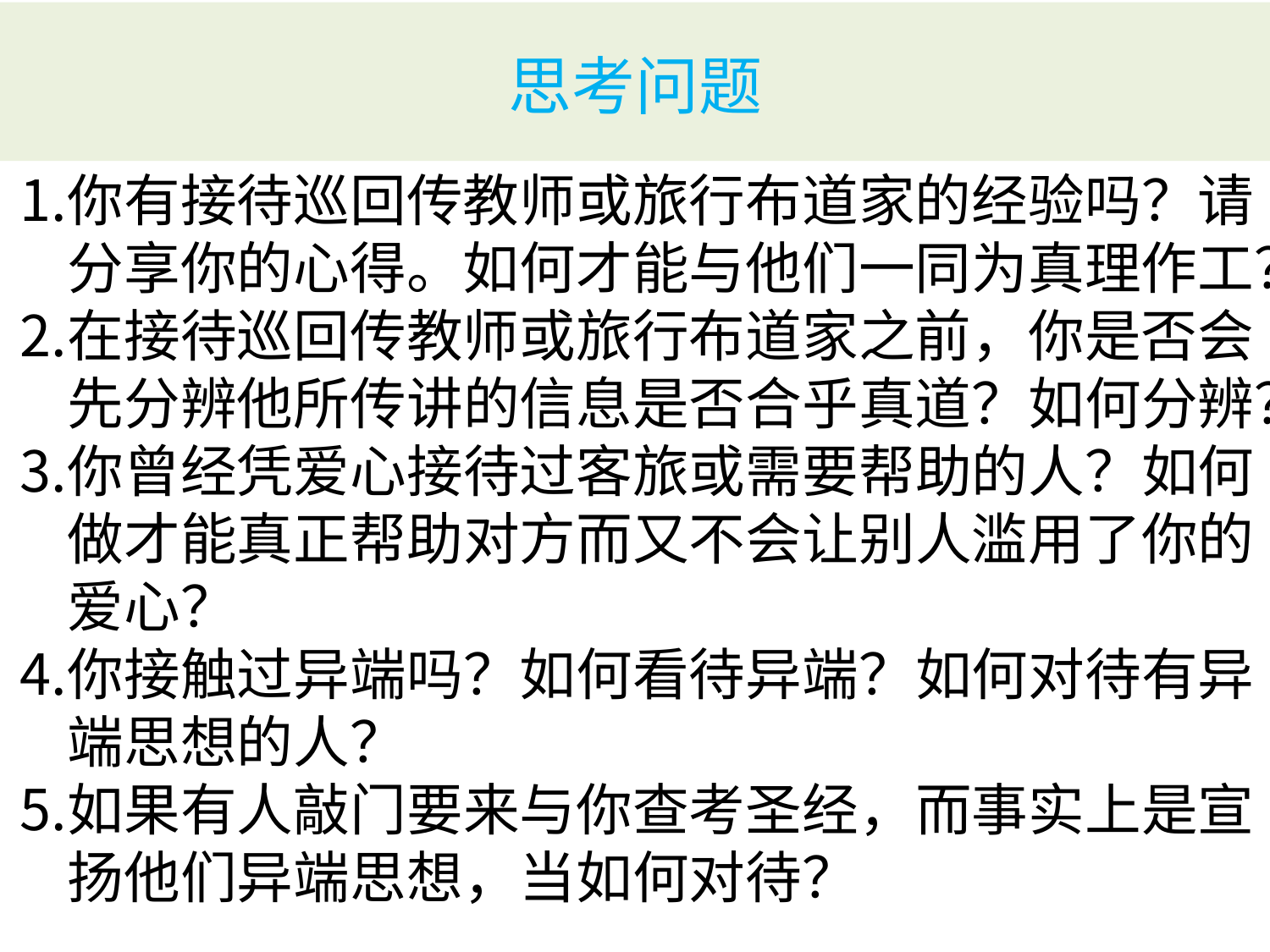

# 思考问题
你有接待巡回传教师或旅行布道家的经验吗？请分享你的心得。如何才能与他们一同为真理作工？
在接待巡回传教师或旅行布道家之前，你是否会先分辨他所传讲的信息是否合乎真道？如何分辨？
你曾经凭爱心接待过客旅或需要帮助的人？如何做才能真正帮助对方而又不会让别人滥用了你的爱心？
你接触过异端吗？如何看待异端？如何对待有异端思想的人？
如果有人敲门要来与你查考圣经，而事实上是宣扬他们异端思想，当如何对待？